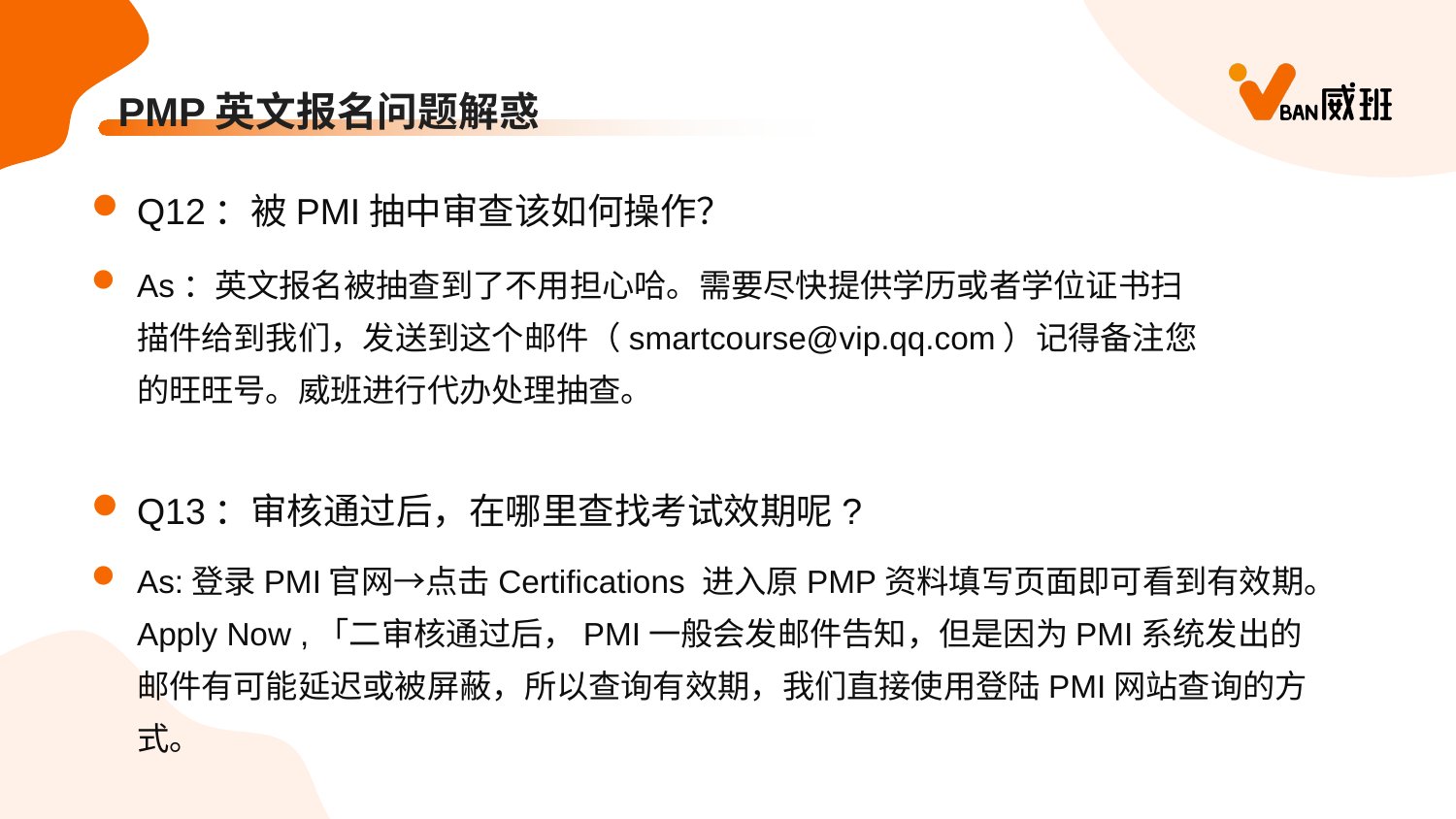

PMP英文报名问题解惑
Q12：被PMI抽中审查该如何操作？
As：英文报名被抽查到了不用担心哈。需要尽快提供学历或者学位证书扫描件给到我们，发送到这个邮件（smartcourse@vip.qq.com）记得备注您的旺旺号。威班进行代办处理抽查。

Q13：审核通过后，在哪里查找考试效期呢?
As:登录PMI官网→点击Certifications 进入原PMP资料填写页面即可看到有效期。Apply Now ,「二审核通过后，PMI一般会发邮件告知，但是因为PMI系统发出的邮件有可能延迟或被屏蔽，所以查询有效期，我们直接使用登陆PMI网站查询的方式。